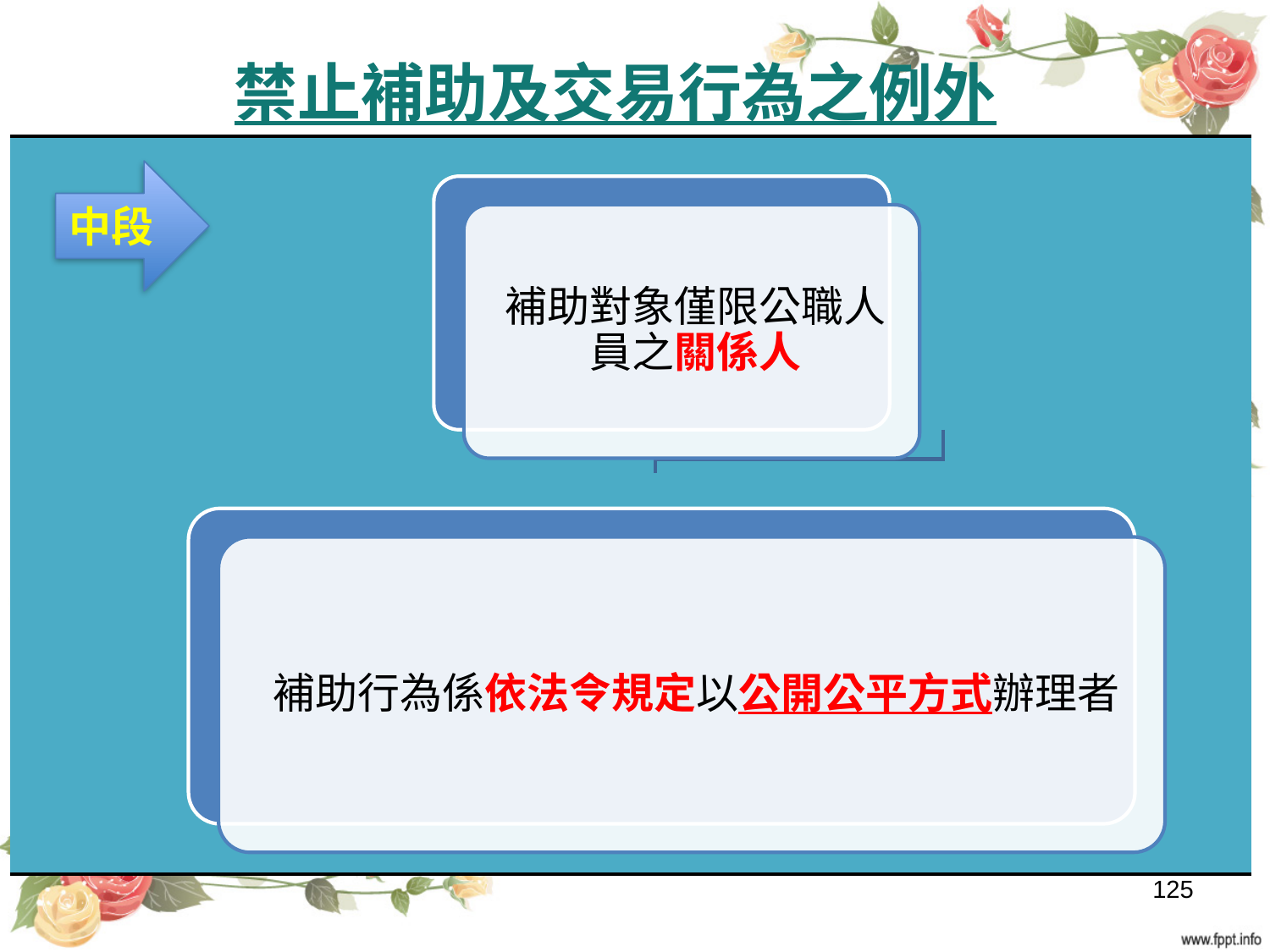

禁止補助及交易行為之例外
|  |
| --- |

補助對象僅限公職人員之關係人
補助行為係依法令規定以公開公平方式辦理者
中段
125